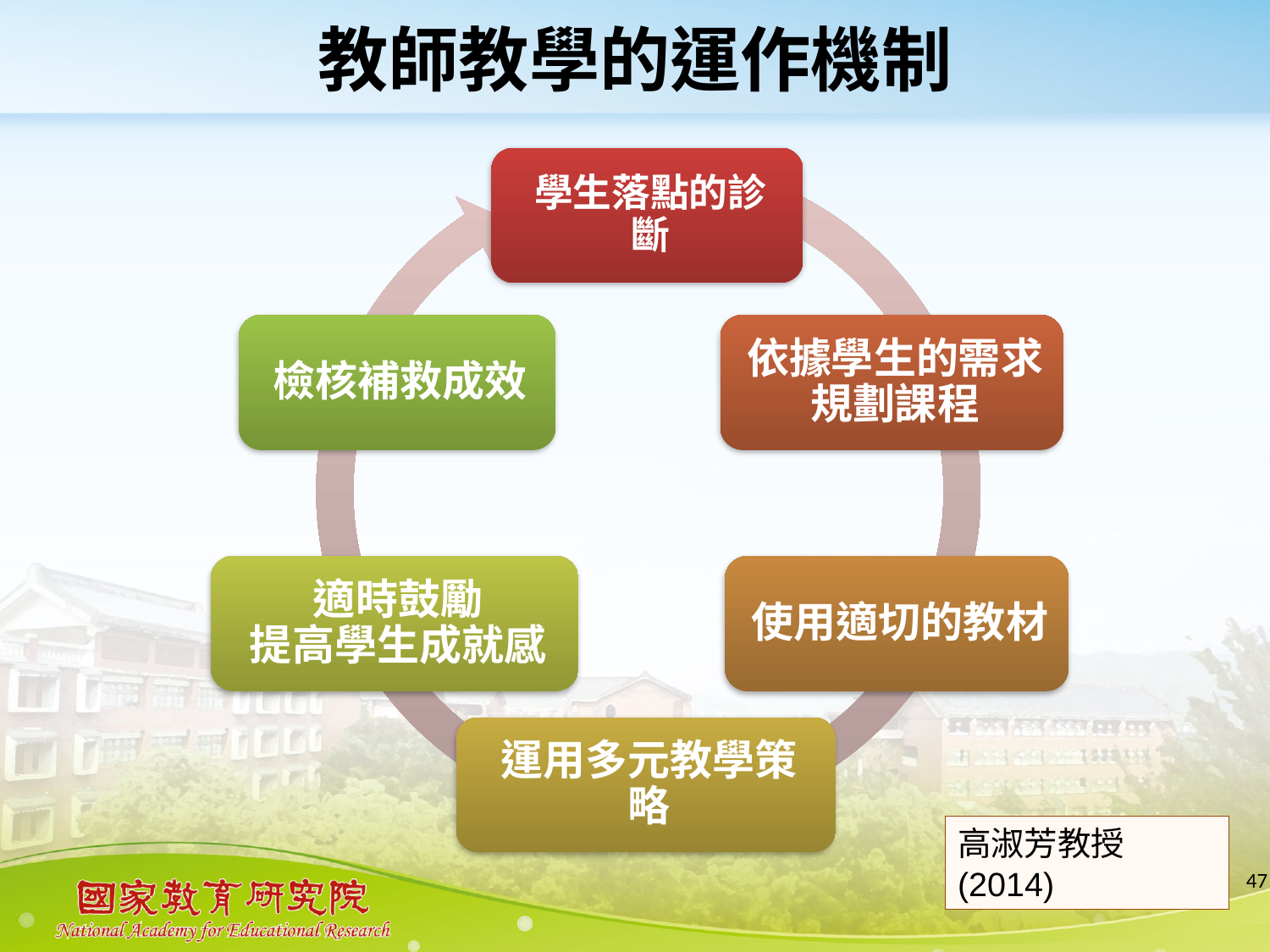

教師教學的運作機制
學生落點的診斷
依據學生的需求 規劃課程
使用適切的教材
運用多元教學策略
適時鼓勵
提高學生成就感
檢核補救成效
高淑芳教授(2014)
47